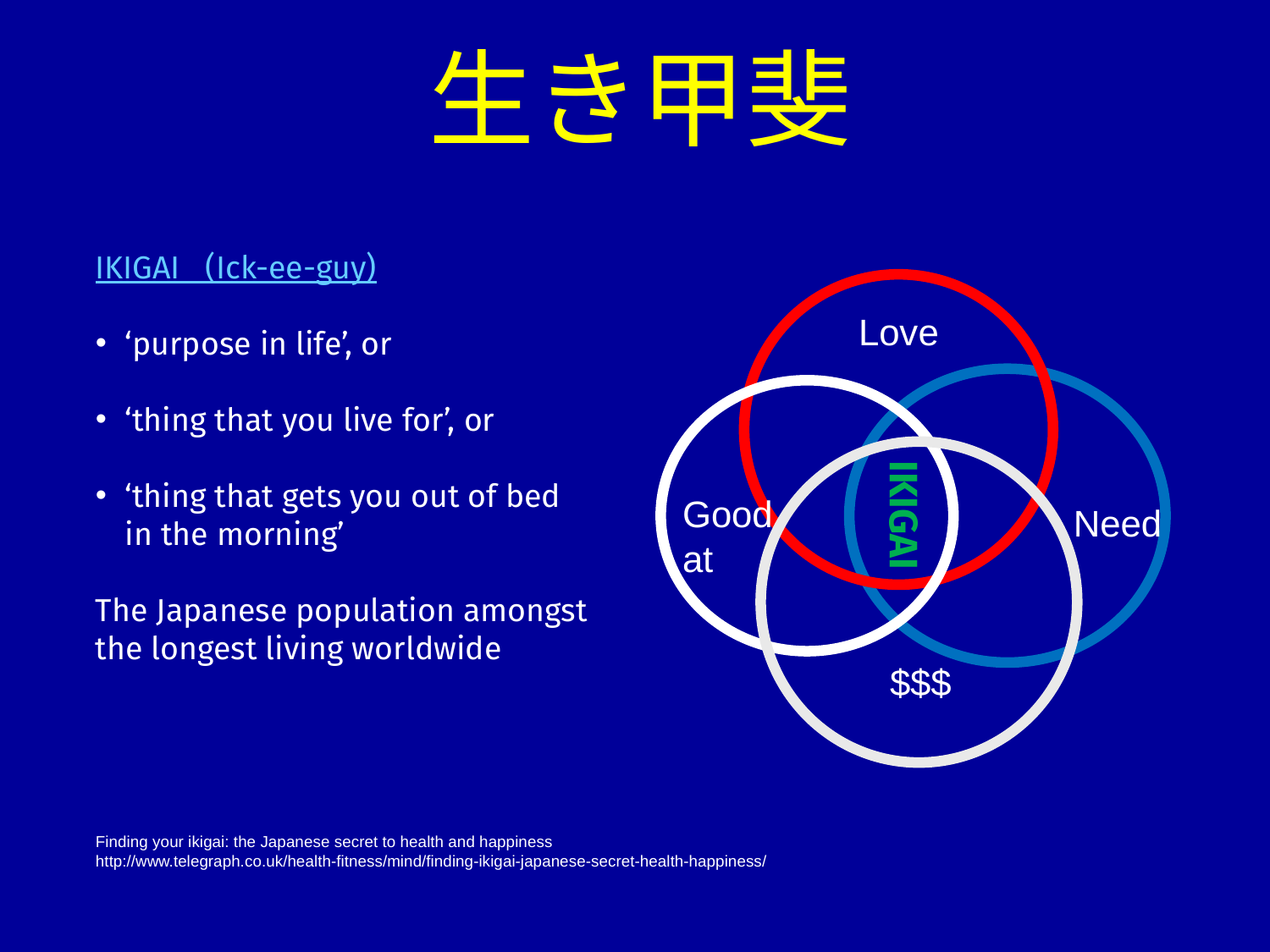

生き甲斐
IKIGAI   (Ick-ee-guy)

‘purpose in life’, or

‘thing that you live for’, or

‘thing that gets you out of bed in the morning’

The Japanese population amongst the longest living worldwide

Finding your ikigai: the Japanese secret to health and happiness
http://www.telegraph.co.uk/health-fitness/mind/finding-ikigai-japanese-secret-health-happiness/

Love

Need

Good at

$$$
IKIGAI